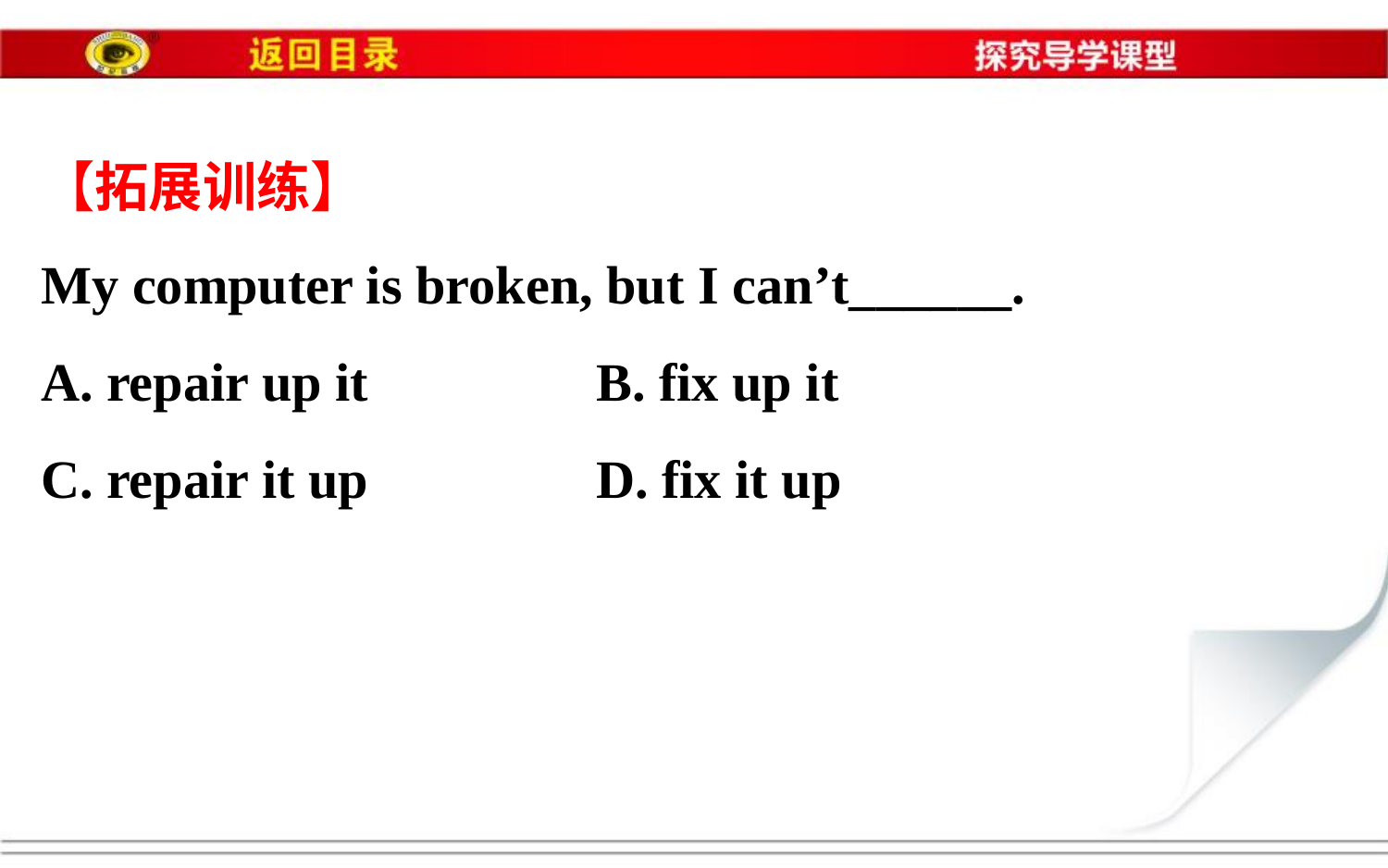

【拓展训练】
My computer is broken, but I can’t______.
A. repair up it　		B. fix up it
C. repair it up　		D. fix it up